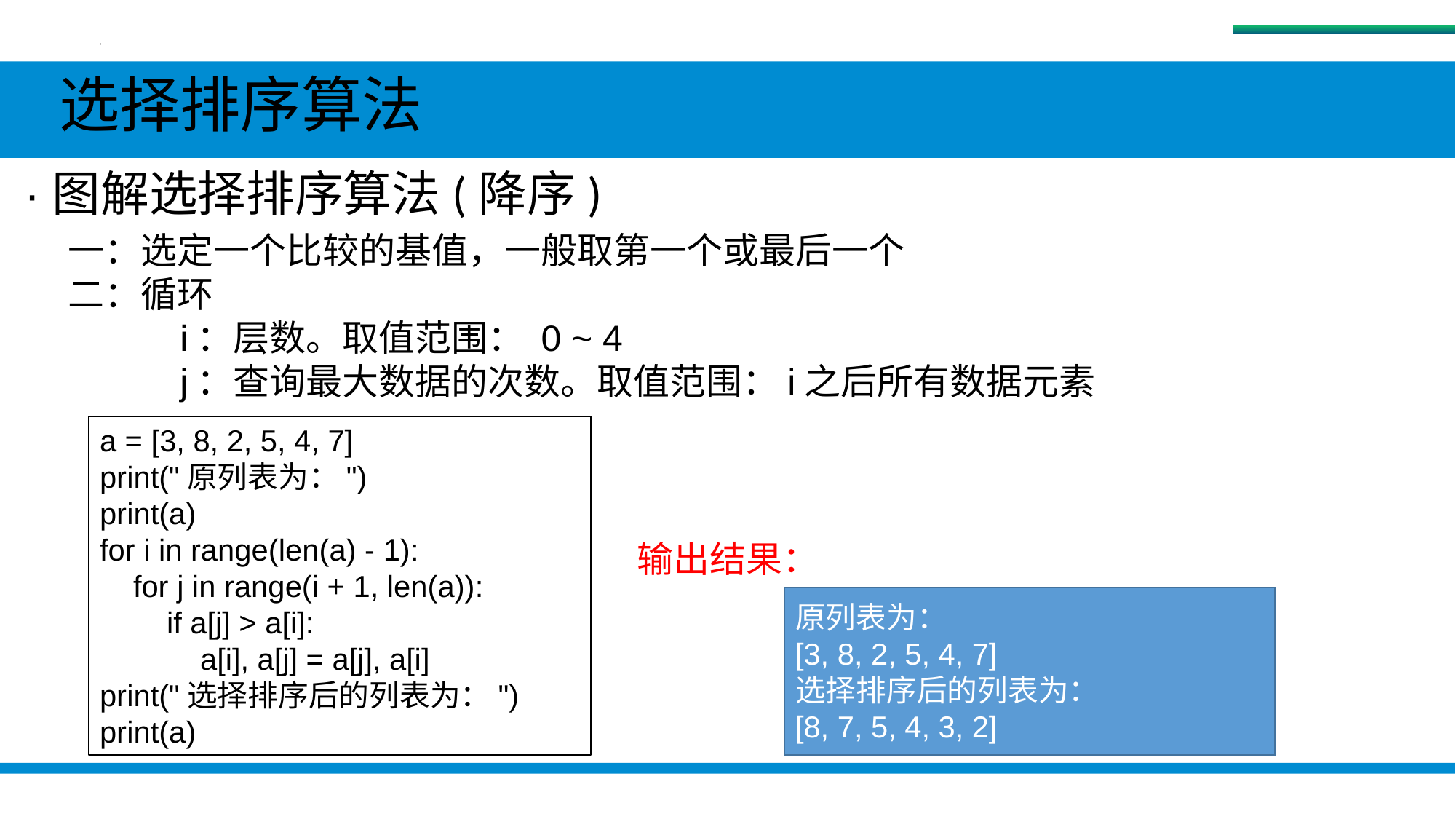

排序算法

  选择排序算法
 ·图解选择排序算法(降序)
一：选定一个比较的基值，一般取第一个或最后一个
二：循环
           i：层数。取值范围： 0 ~ 4
           j：查询最大数据的次数。取值范围：i之后所有数据元素
a = [3, 8, 2, 5, 4, 7]
print("原列表为：")
print(a)
for i in range(len(a) - 1):
    for j in range(i + 1, len(a)):
        if a[j] > a[i]:
            a[i], a[j] = a[j], a[i]
print("选择排序后的列表为：")
print(a)
输出结果：
原列表为：
[3, 8, 2, 5, 4, 7]
选择排序后的列表为：
[8, 7, 5, 4, 3, 2]
#